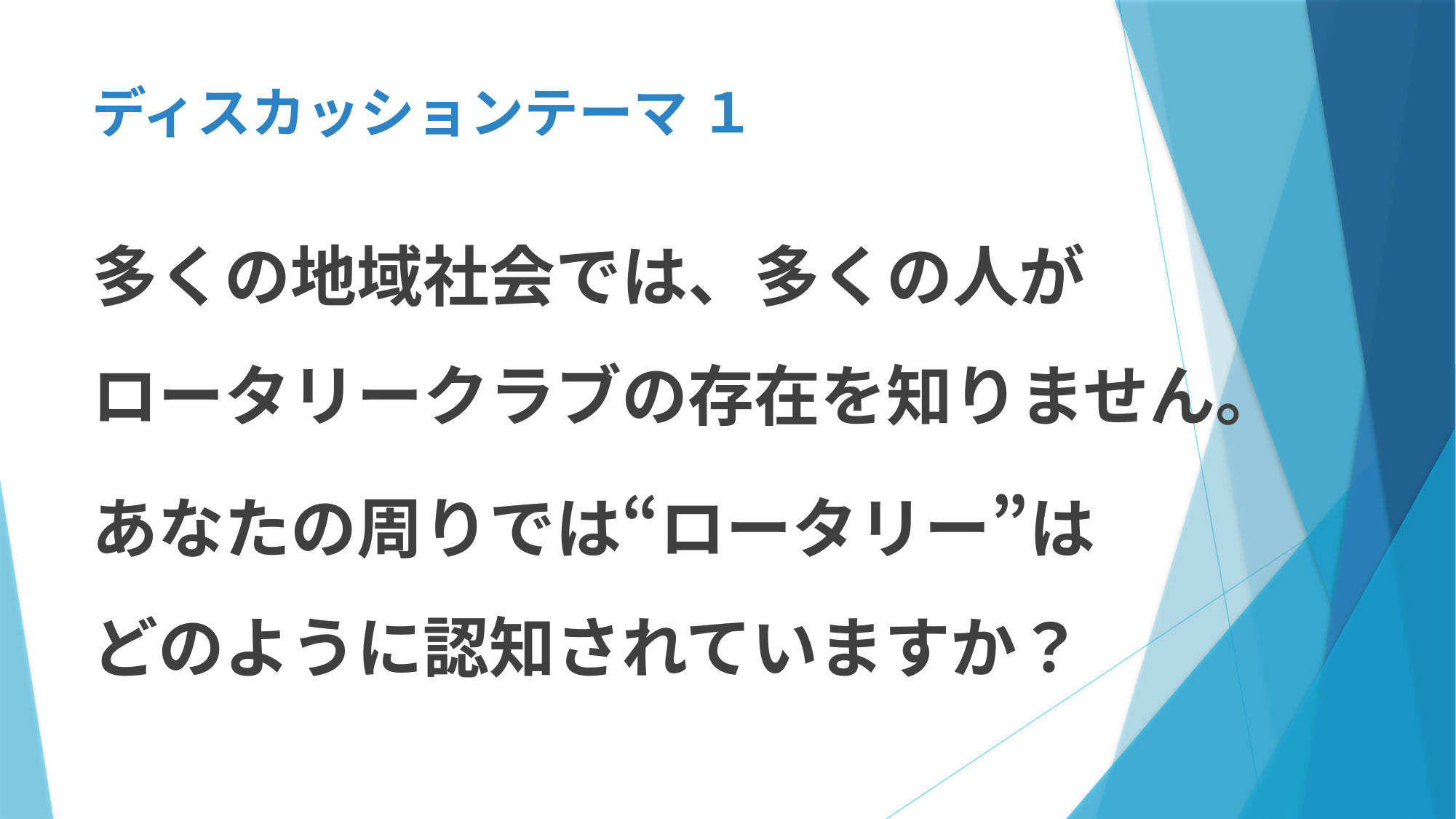

# ディスカッションテーマ １
多くの地域社会では、多くの人が
ロータリークラブの存在を知りません。
あなたの周りでは“ロータリー”は
どのように認知されていますか？